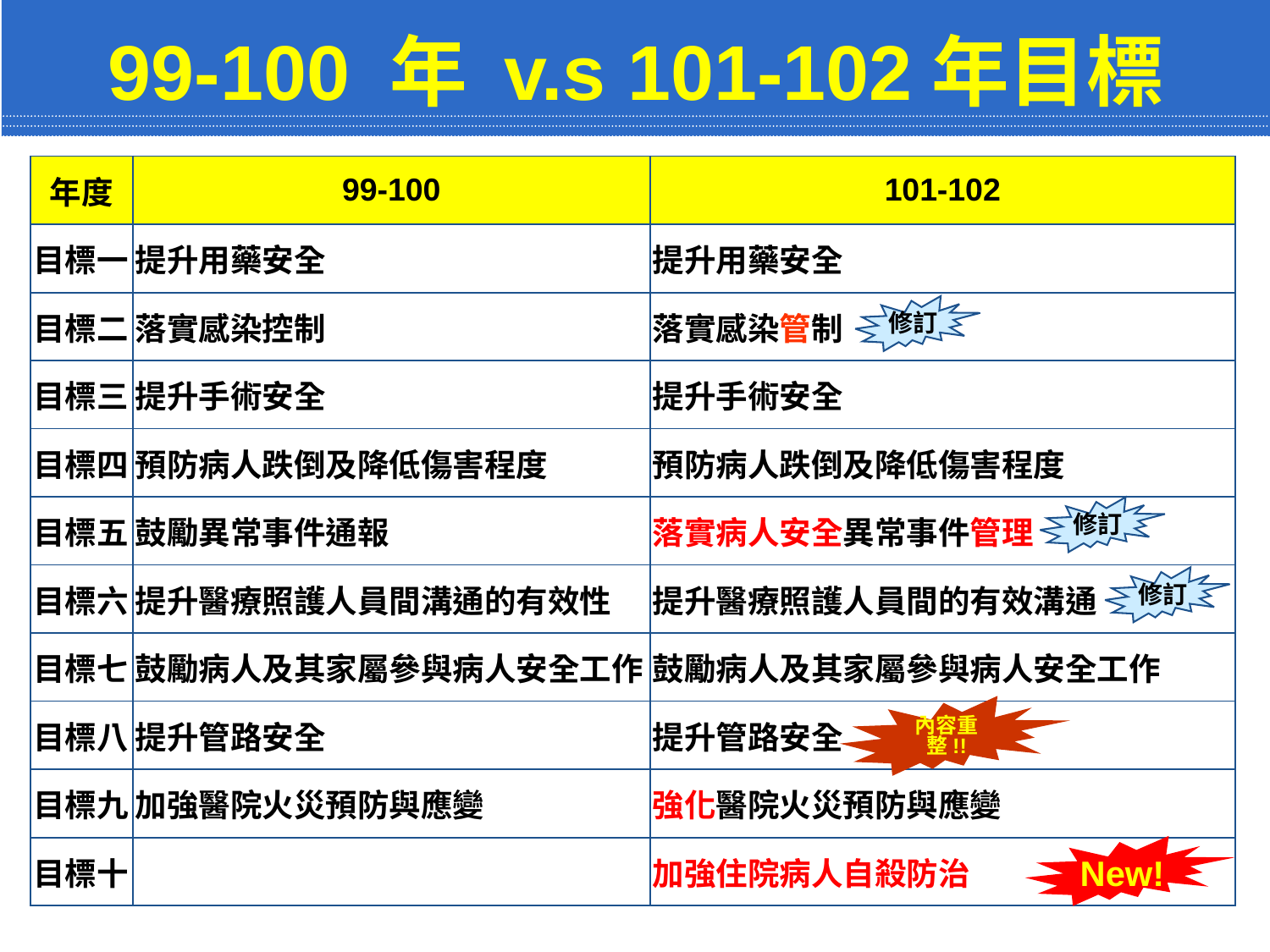

99-100 年 v.s 101-102年目標
| 年度 | 99-100 | 101-102 |
| --- | --- | --- |
| 目標一 | 提升用藥安全 | 提升用藥安全 |
| 目標二 | 落實感染控制 | 落實感染管制 |
| 目標三 | 提升手術安全 | 提升手術安全 |
| 目標四 | 預防病人跌倒及降低傷害程度 | 預防病人跌倒及降低傷害程度 |
| 目標五 | 鼓勵異常事件通報 | 落實病人安全異常事件管理 |
| 目標六 | 提升醫療照護人員間溝通的有效性 | 提升醫療照護人員間的有效溝通 |
| 目標七 | 鼓勵病人及其家屬參與病人安全工作 | 鼓勵病人及其家屬參與病人安全工作 |
| 目標八 | 提升管路安全 | 提升管路安全 |
| 目標九 | 加強醫院火災預防與應變 | 強化醫院火災預防與應變 |
| 目標十 |  | 加強住院病人自殺防治 |
修訂
修訂
修訂
內容重整!!
New!